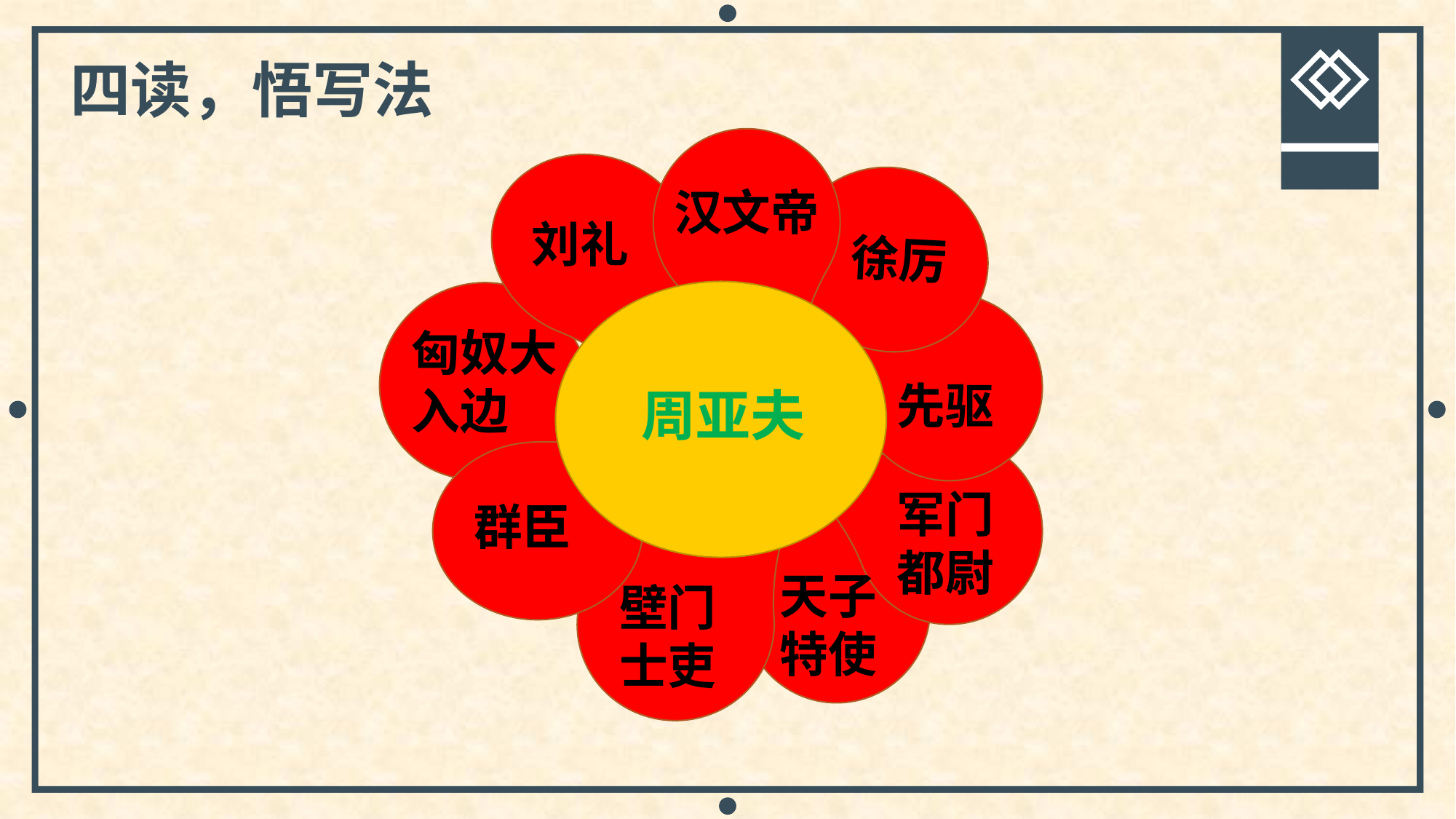

四读，悟写法

汉文帝
刘礼
徐厉

匈奴大入边
先驱
周亚夫

军门都尉
群臣

天子
特使
壁门士吏